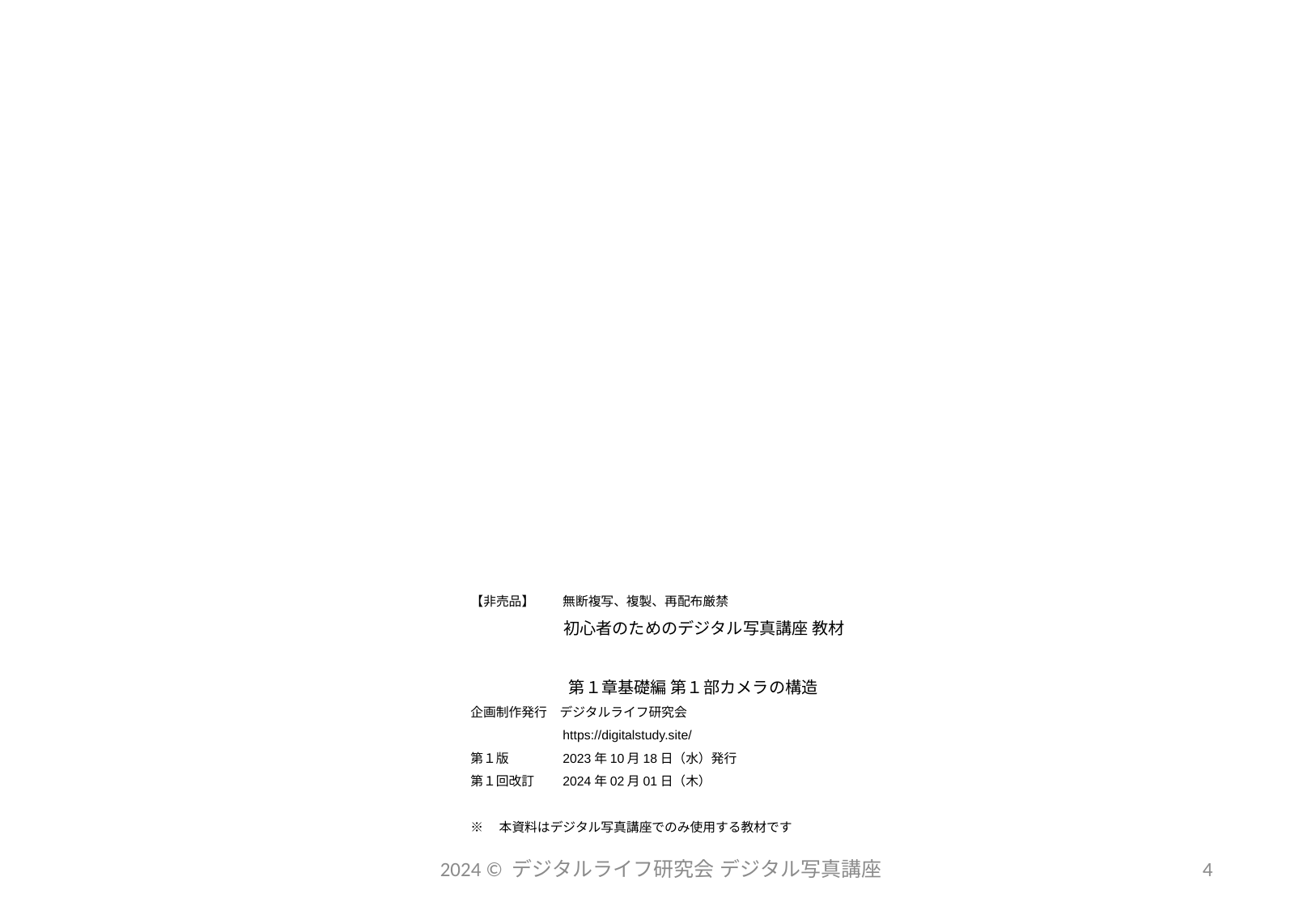

【非売品】　　 無断複写、複製、再配布厳禁
　　　　　   初心者のためのデジタル写真講座 教材
　　　　　　第１章基礎編 第１部カメラの構造
企画制作発行　デジタルライフ研究会
　　　　　　　https://digitalstudy.site/
第１版　　　　2023年10月18日（水）発行
第１回改訂　　2024年02月01日（木）

※　本資料はデジタル写真講座でのみ使用する教材です
2024 © デジタルライフ研究会 デジタル写真講座
4